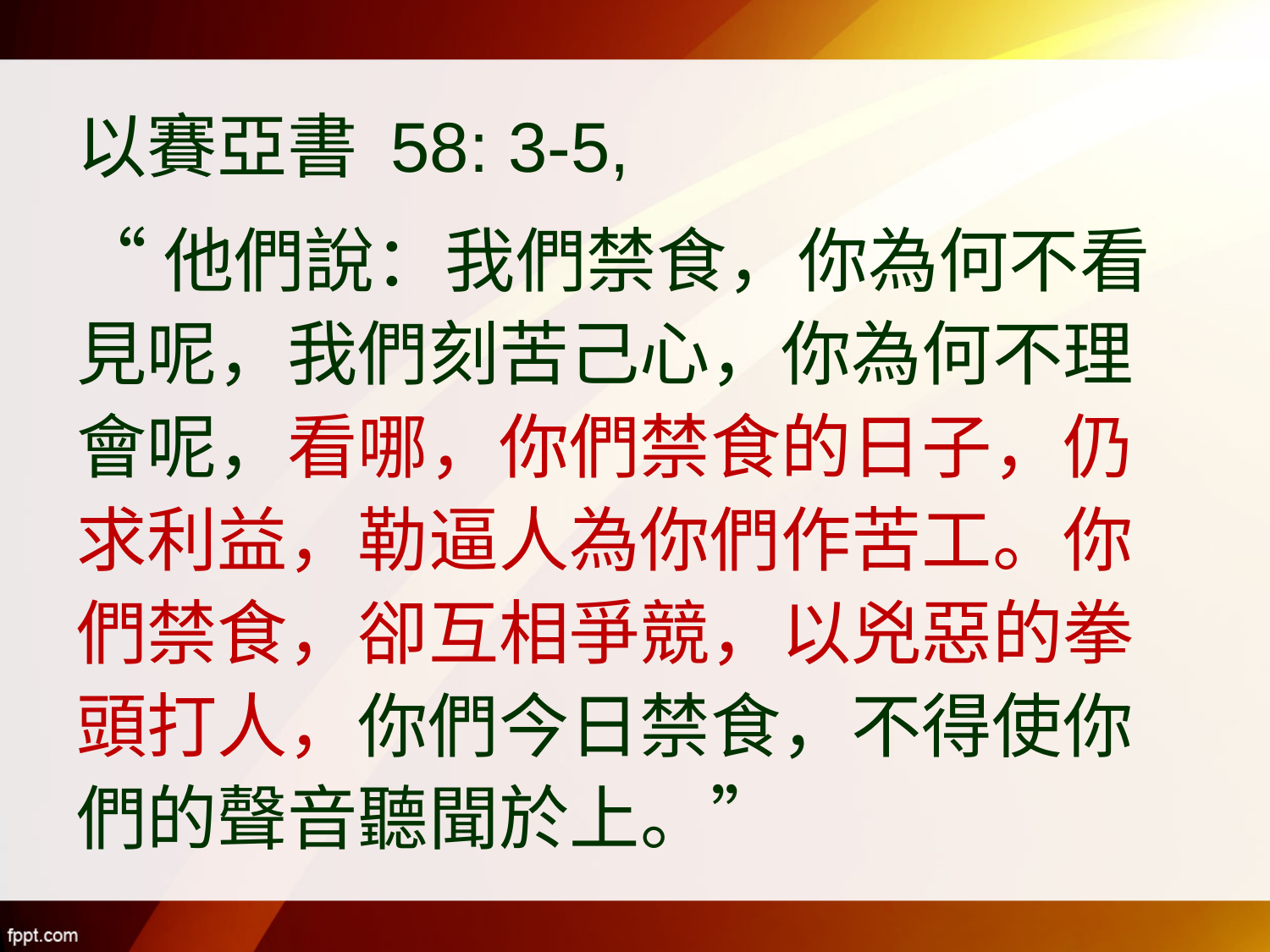

以賽亞書 58: 3-5,
“他們說：我們禁食，你為何不看見呢，我們刻苦己心，你為何不理會呢，看哪，你們禁食的日子，仍求利益，勒逼人為你們作苦工。你們禁食，卻互相爭競，以兇惡的拳頭打人，你們今日禁食，不得使你們的聲音聽聞於上。”